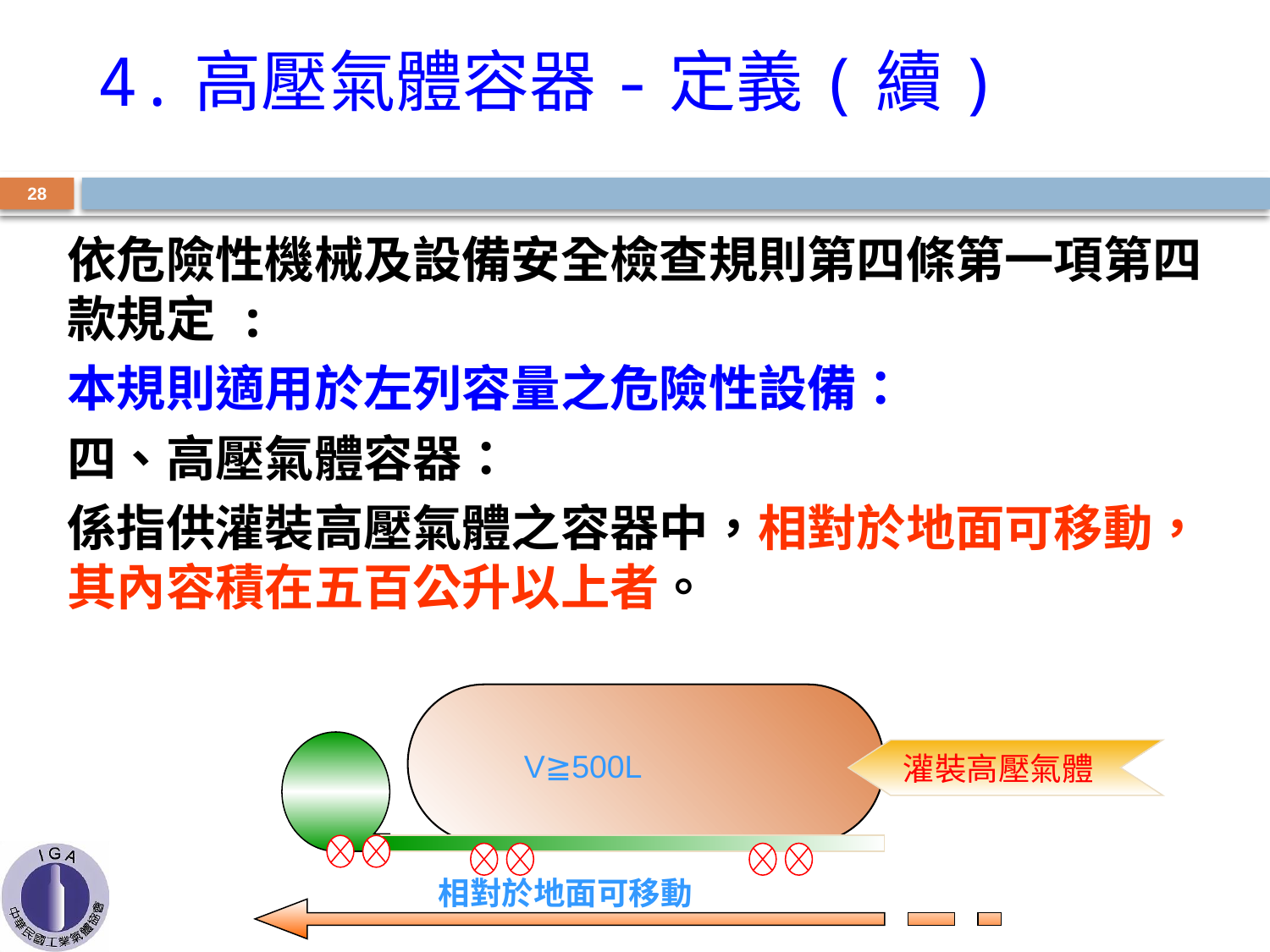

4.高壓氣體容器-定義(續)
28
依危險性機械及設備安全檢查規則第四條第一項第四款規定 :
本規則適用於左列容量之危險性設備：
四、高壓氣體容器：
係指供灌裝高壓氣體之容器中，相對於地面可移動，其內容積在五百公升以上者。

V≧500L
灌裝高壓氣體
相對於地面可移動